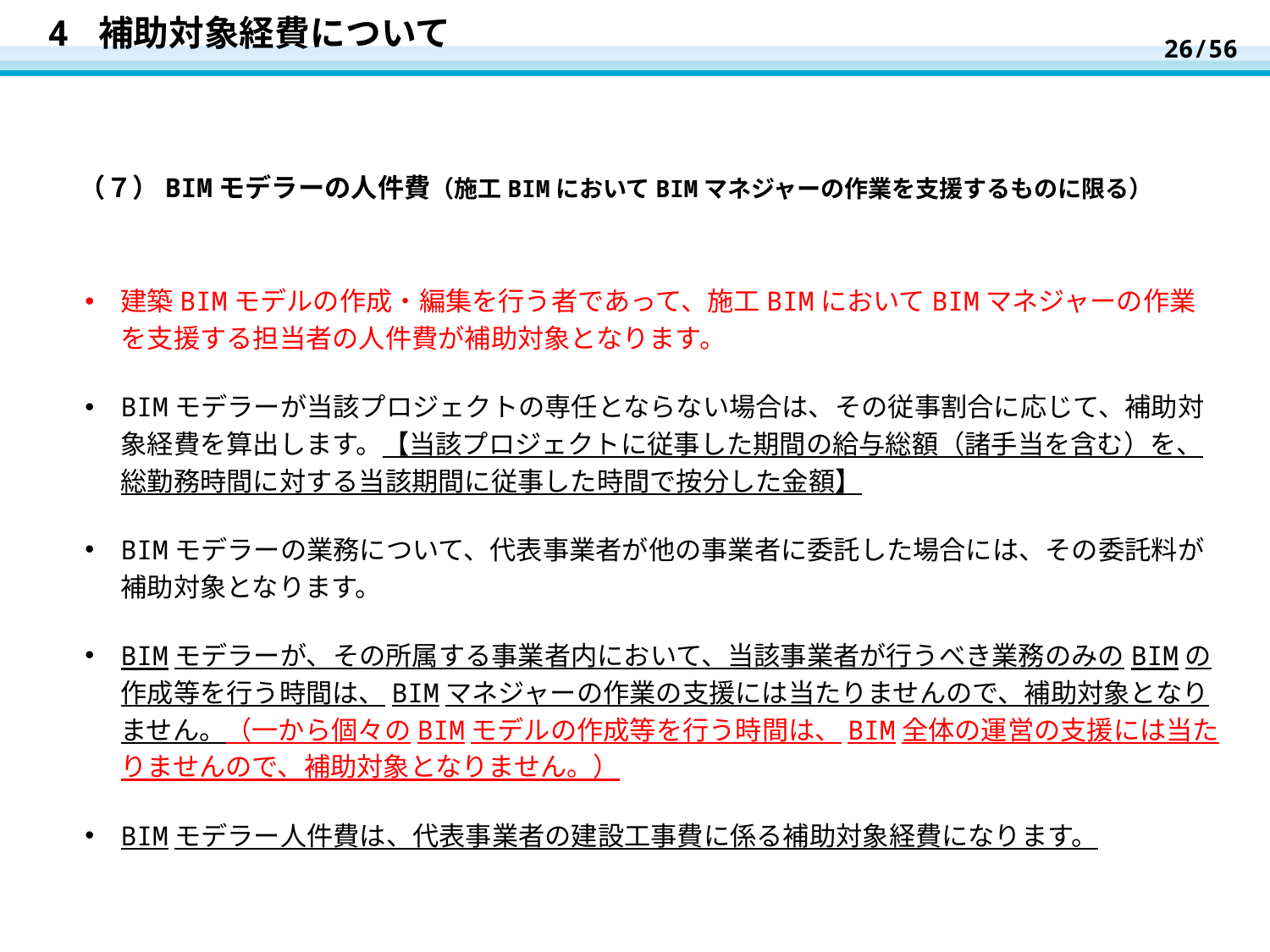

26/56
# 4 補助対象経費について
（７）BIMモデラーの人件費（施工BIMにおいてBIMマネジャーの作業を支援するものに限る）

建築BIMモデルの作成・編集を行う者であって、施工BIMにおいてBIMマネジャーの作業を支援する担当者の人件費が補助対象となります。
BIMモデラーが当該プロジェクトの専任とならない場合は、その従事割合に応じて、補助対象経費を算出します。【当該プロジェクトに従事した期間の給与総額（諸手当を含む）を、総勤務時間に対する当該期間に従事した時間で按分した金額】
BIMモデラーの業務について、代表事業者が他の事業者に委託した場合には、その委託料が補助対象となります。
BIMモデラーが、その所属する事業者内において、当該事業者が行うべき業務のみのBIMの作成等を行う時間は、BIMマネジャーの作業の支援には当たりませんので、補助対象となりません。（一から個々のBIMモデルの作成等を行う時間は、BIM全体の運営の支援には当たりませんので、補助対象となりません。）
BIMモデラー人件費は、代表事業者の建設工事費に係る補助対象経費になります。